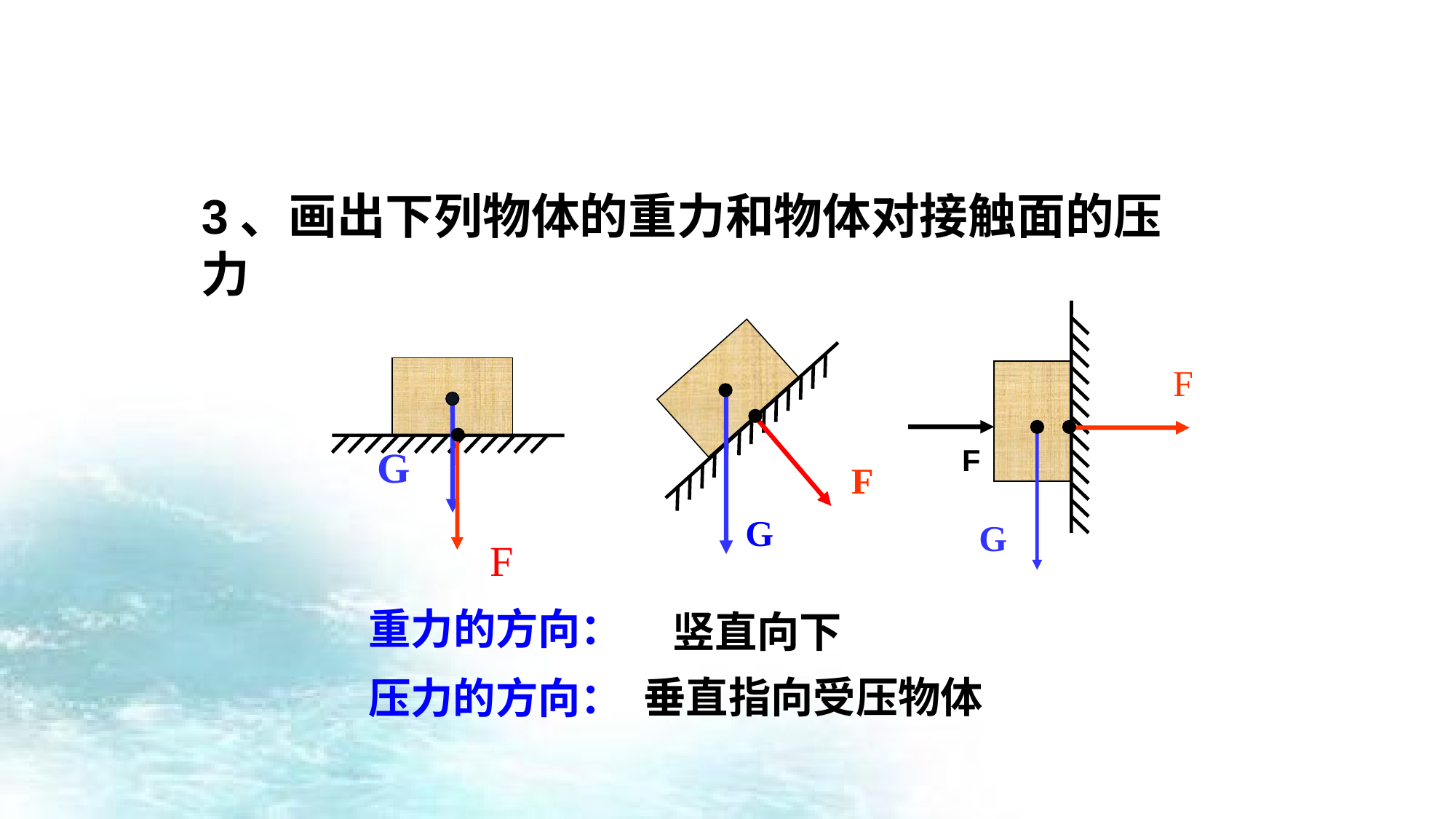

3、画出下列物体的重力和物体对接触面的压力

F

G

G

F

G

F

F
重力的方向：
竖直向下
垂直指向受压物体
压力的方向：